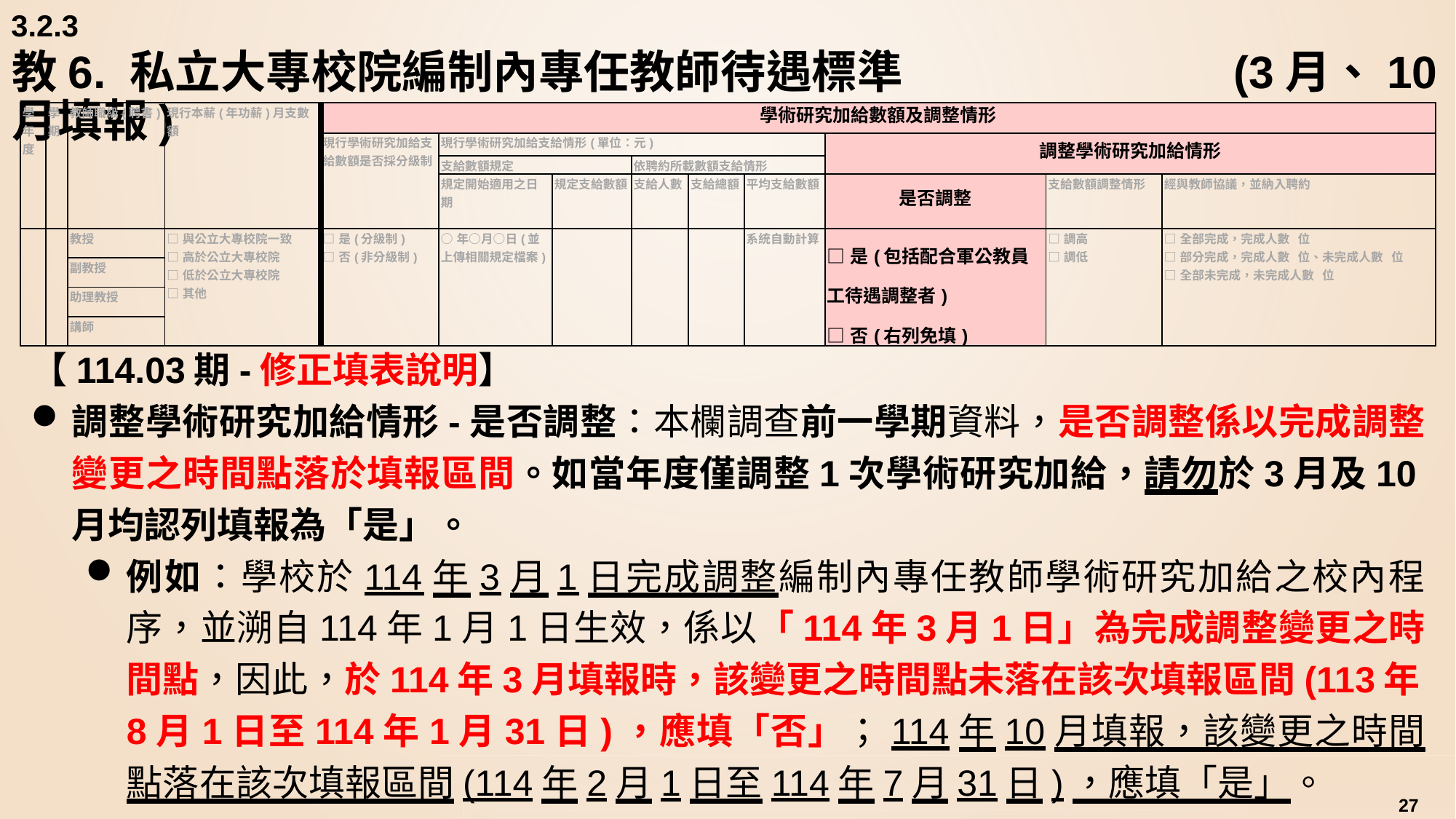

3.2.3
# 教6. 私立大專校院編制內專任教師待遇標準			 (3月、10月填報)
| 學年度 | 學期 | 教師職級(聘書) | 現行本薪(年功薪)月支數額 | 學術研究加給數額及調整情形 |  |  |  |  |  |  |  |  |
| --- | --- | --- | --- | --- | --- | --- | --- | --- | --- | --- | --- | --- |
|  |  |  |  | 現行學術研究加給支給數額是否採分級制 | 現行學術研究加給支給情形(單位：元) |  |  |  |  | 調整學術研究加給情形 |  |  |
|  |  |  |  |  | 支給數額規定 |  | 依聘約所載數額支給情形 |  |  |  |  |  |
|  |  |  |  |  | 規定開始適用之日期 | 規定支給數額 | 支給人數 | 支給總額 | 平均支給數額 | 是否調整 | 支給數額調整情形 | 經與教師協議，並納入聘約 |
|  |  | 教授 | □與公立大專校院一致 □高於公立大專校院 □低於公立大專校院 □其他 | □是(分級制) □否(非分級制) | ○年○月○日(並上傳相關規定檔案) |  |  |  | 系統自動計算 | □是(包括配合軍公教員工待遇調整者) □否(右列免填) | □調高 □調低 | □全部完成，完成人數 位 □部分完成，完成人數 位、未完成人數 位 □全部未完成，未完成人數 位 |
|  |  | 副教授 |  |  |  |  |  |  |  |  |  |  |
|  |  | 助理教授 |  |  |  |  |  |  |  |  |  |  |
|  |  | 講師 |  |  |  |  |  |  |  |  |  |  |
【114.03期-修正填表說明】
調整學術研究加給情形-是否調整：本欄調查前一學期資料，是否調整係以完成調整變更之時間點落於填報區間。如當年度僅調整1次學術研究加給，請勿於3月及10月均認列填報為「是」。
例如：學校於114年3月1日完成調整編制內專任教師學術研究加給之校內程序，並溯自114年1月1日生效，係以「114年3月1日」為完成調整變更之時間點，因此，於114年3月填報時，該變更之時間點未落在該次填報區間(113年8月1日至114年1月31日)，應填「否」；114年10月填報，該變更之時間點落在該次填報區間(114年2月1日至114年7月31日)，應填「是」。